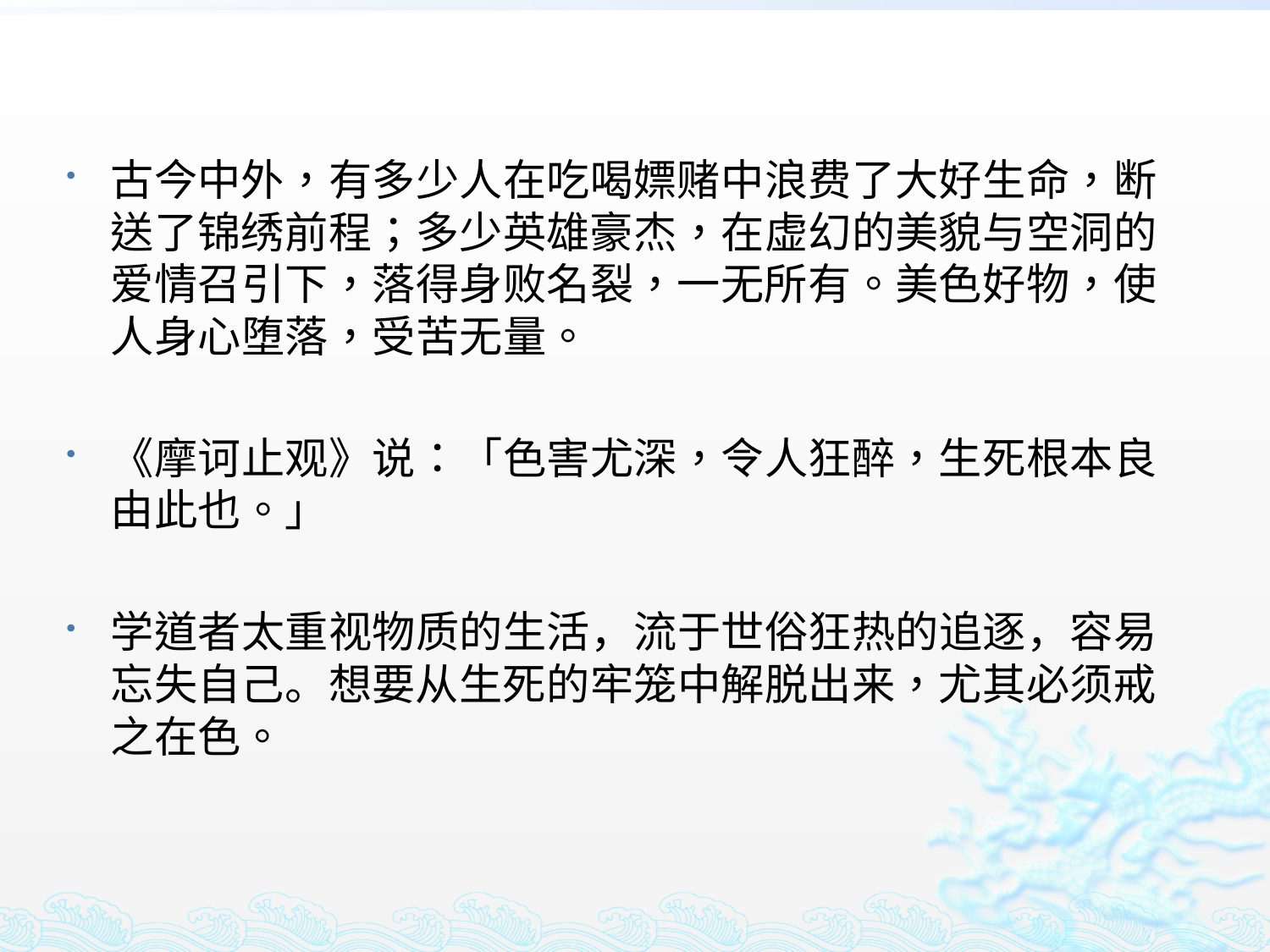

古今中外，有多少人在吃喝嫖赌中浪费了大好生命，断送了锦绣前程；多少英雄豪杰，在虚幻的美貌与空洞的爱情召引下，落得身败名裂，一无所有。美色好物，使人身心堕落，受苦无量。

《摩诃止观》说：「色害尤深，令人狂醉，生死根本良由此也。」

学道者太重视物质的生活，流于世俗狂热的追逐，容易忘失自己。想要从生死的牢笼中解脱出来，尤其必须戒之在色。